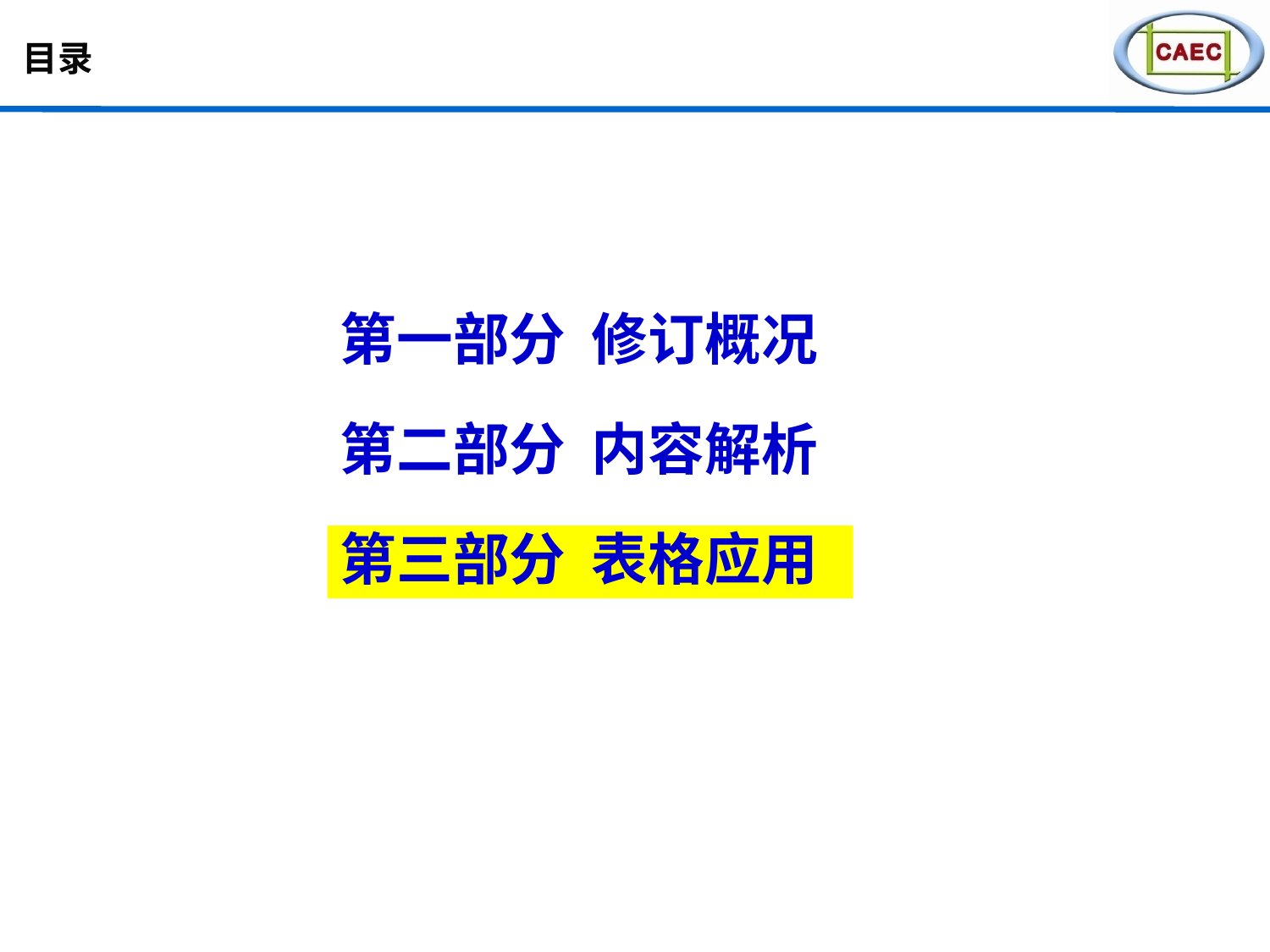

# 目录
第一部分  修订概况
第二部分  内容解析
第三部分  表格应用